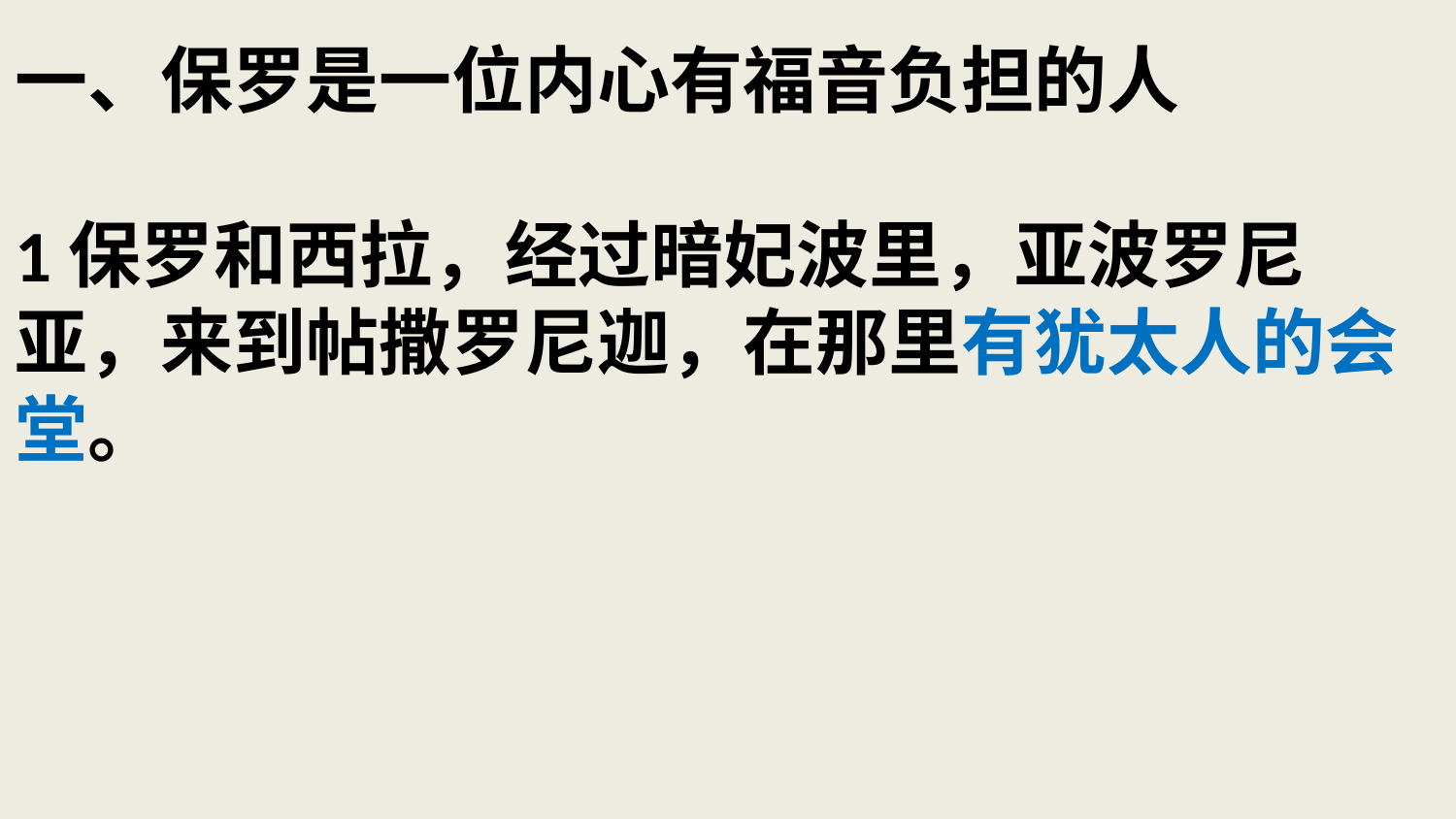

# 一、保罗是一位内心有福音负担的人 1保罗和西拉，经过暗妃波里，亚波罗尼亚，来到帖撒罗尼迦，在那里有犹太人的会堂。